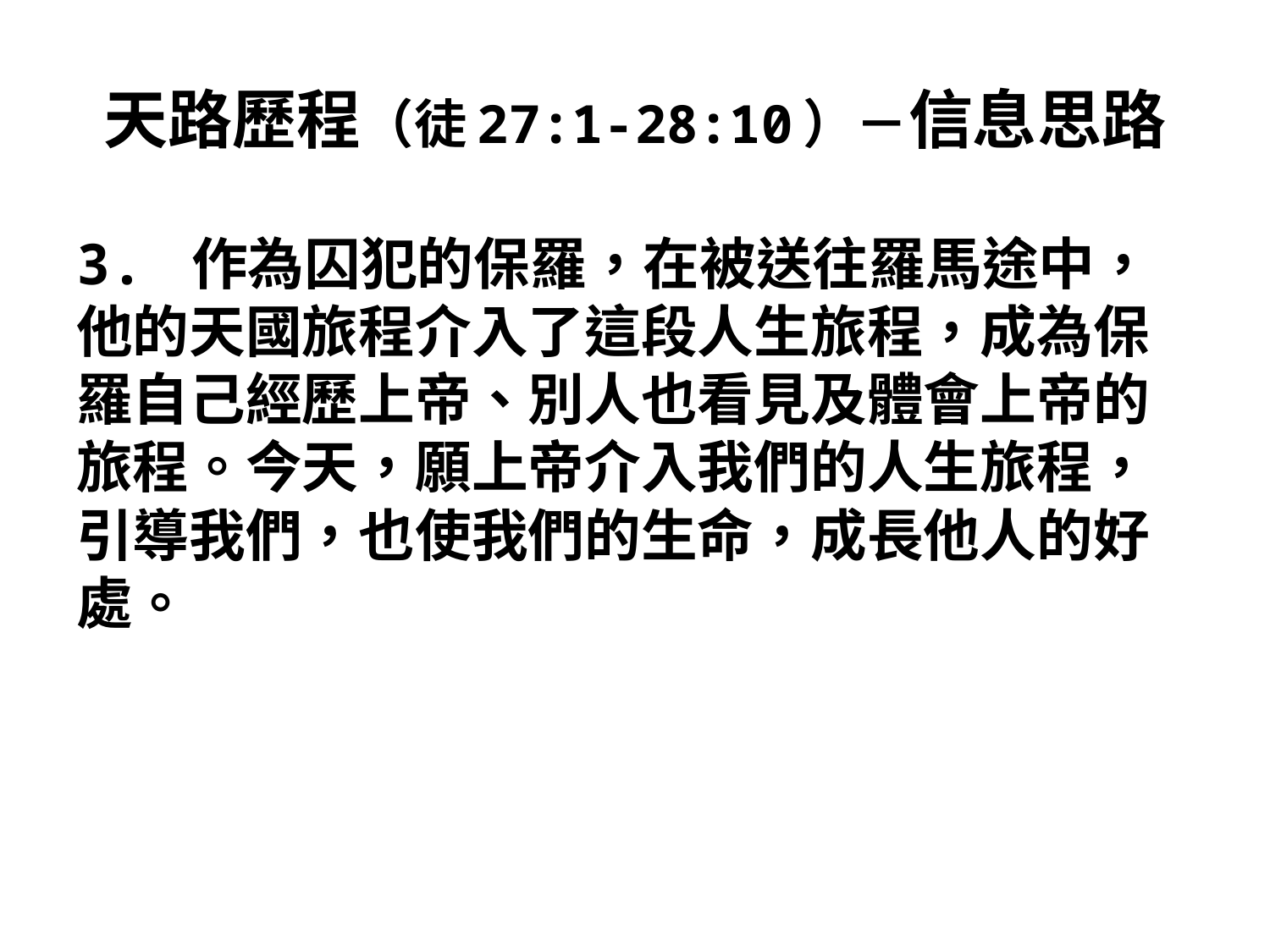

# 天路歷程（徒27:1-28:10）－信息思路
3. 作為囚犯的保羅，在被送往羅馬途中，他的天國旅程介入了這段人生旅程，成為保羅自己經歷上帝、別人也看見及體會上帝的旅程。今天，願上帝介入我們的人生旅程，引導我們，也使我們的生命，成長他人的好處。